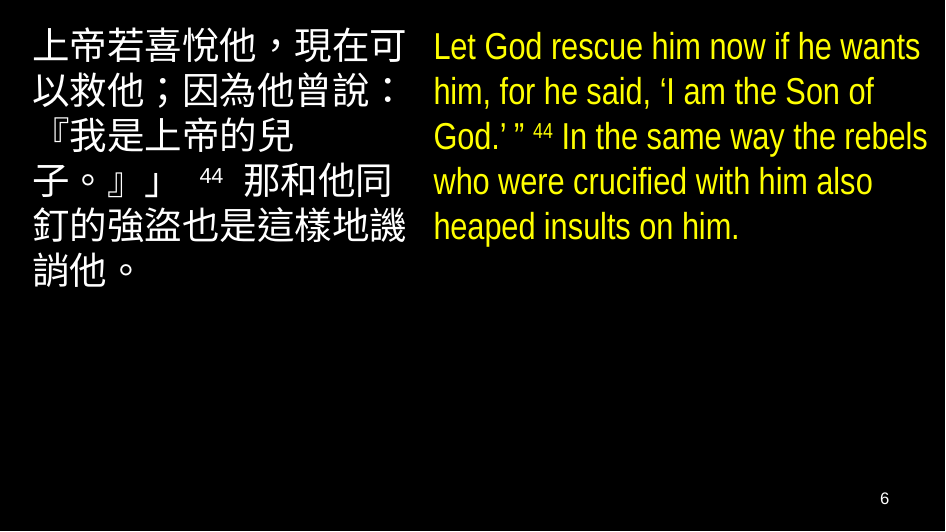

上帝若喜悅他，現在可以救他；因為他曾說：『我是上帝的兒子。』」 44 那和他同釘的強盜也是這樣地譏誚他。
Let God rescue him now if he wants him, for he said, ‘I am the Son of God.’ ” 44 In the same way the rebels who were crucified with him also heaped insults on him.
6